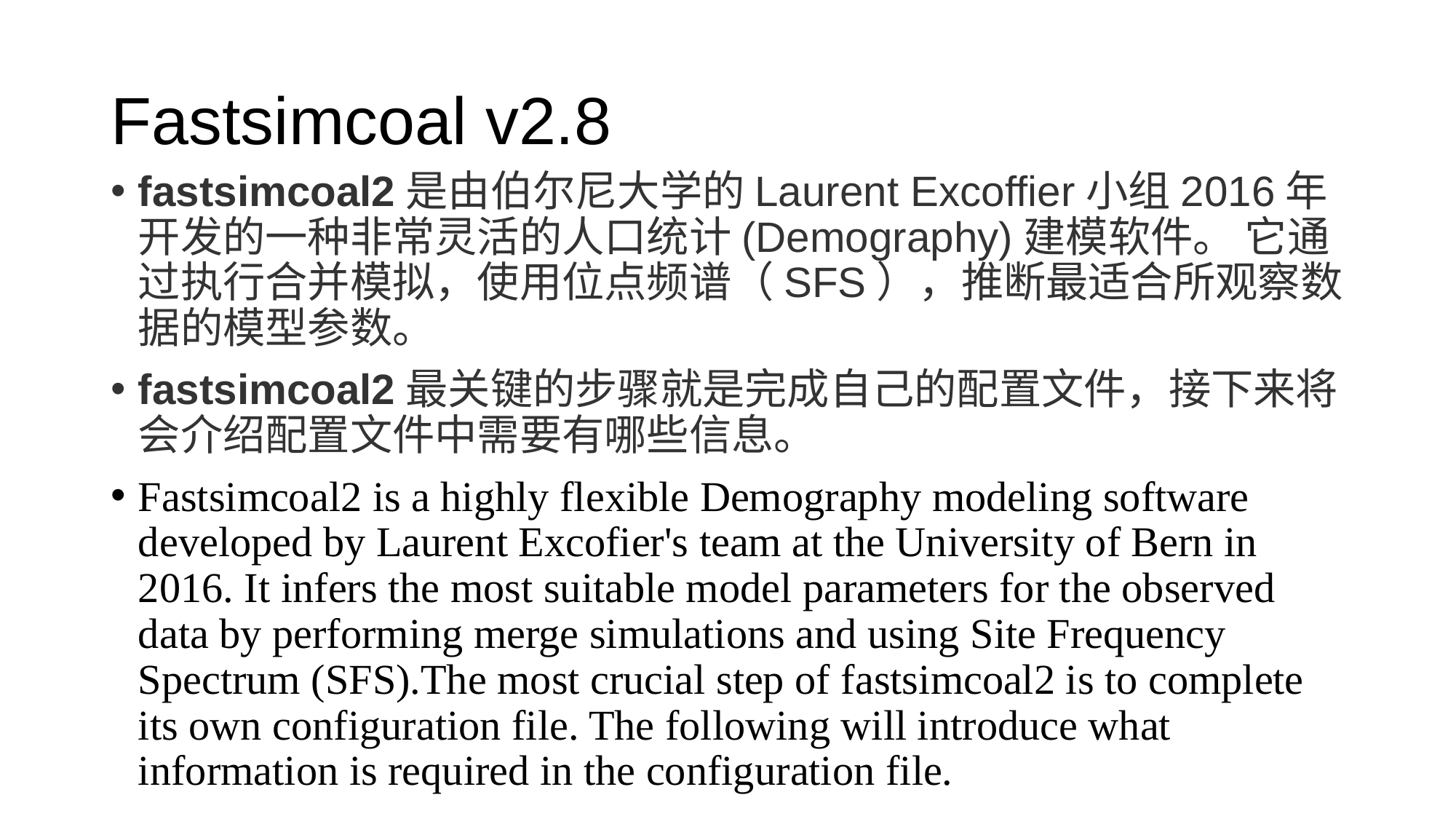

# Fastsimcoal v2.8
fastsimcoal2是由伯尔尼大学的Laurent Excoffier小组2016年开发的一种非常灵活的人口统计(Demography)建模软件。 它通过执行合并模拟，使用位点频谱（SFS），推断最适合所观察数据的模型参数。
fastsimcoal2最关键的步骤就是完成自己的配置文件，接下来将会介绍配置文件中需要有哪些信息。
Fastsimcoal2 is a highly flexible Demography modeling software developed by Laurent Excofier's team at the University of Bern in 2016. It infers the most suitable model parameters for the observed data by performing merge simulations and using Site Frequency Spectrum (SFS).The most crucial step of fastsimcoal2 is to complete its own configuration file. The following will introduce what information is required in the configuration file.